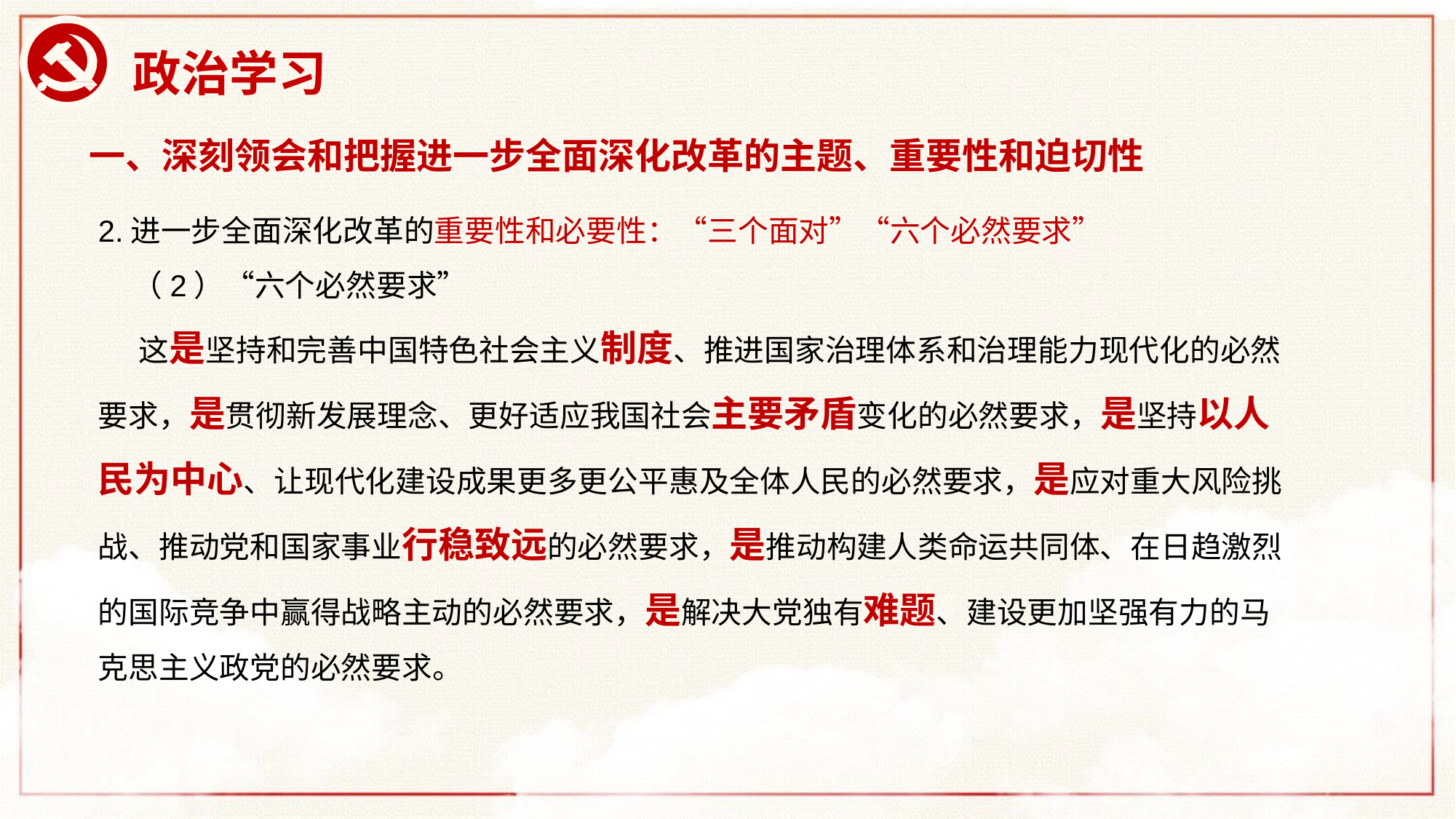

# 政治学习
一、深刻领会和把握进一步全面深化改革的主题、重要性和迫切性

2.进一步全面深化改革的重要性和必要性：“三个面对”“六个必然要求”
    （2）“六个必然要求”
     这是坚持和完善中国特色社会主义制度、推进国家治理体系和治理能力现代化的必然要求，是贯彻新发展理念、更好适应我国社会主要矛盾变化的必然要求，是坚持以人民为中心、让现代化建设成果更多更公平惠及全体人民的必然要求，是应对重大风险挑战、推动党和国家事业行稳致远的必然要求，是推动构建人类命运共同体、在日趋激烈的国际竞争中赢得战略主动的必然要求，是解决大党独有难题、建设更加坚强有力的马克思主义政党的必然要求。